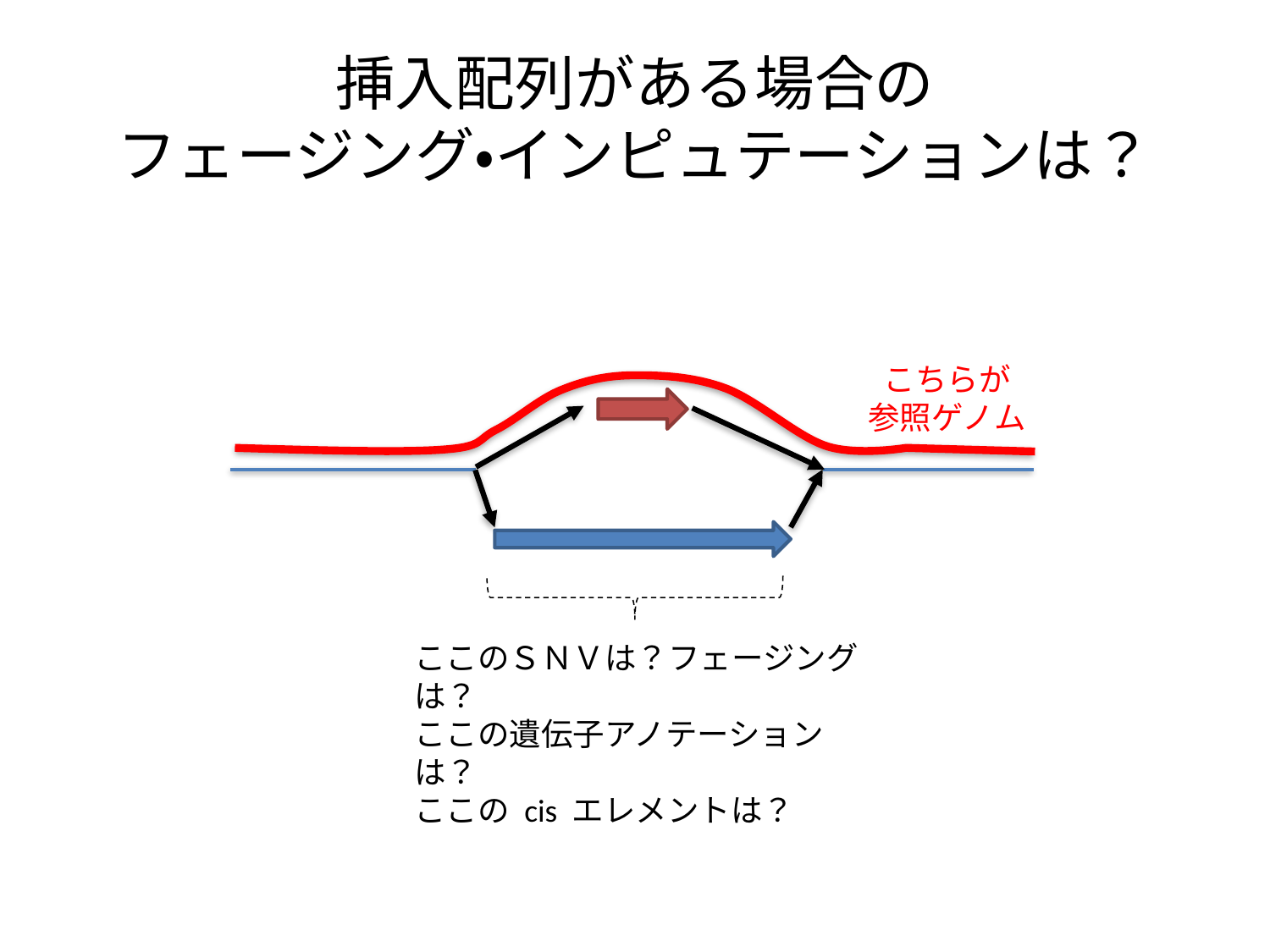

# 挿入配列がある場合の フェージング・インピュテーションは？
こちらが
参照ゲノム

ここのＳＮＶは？フェージングは？
ここの遺伝子アノテーションは？
ここの cis エレメントは？